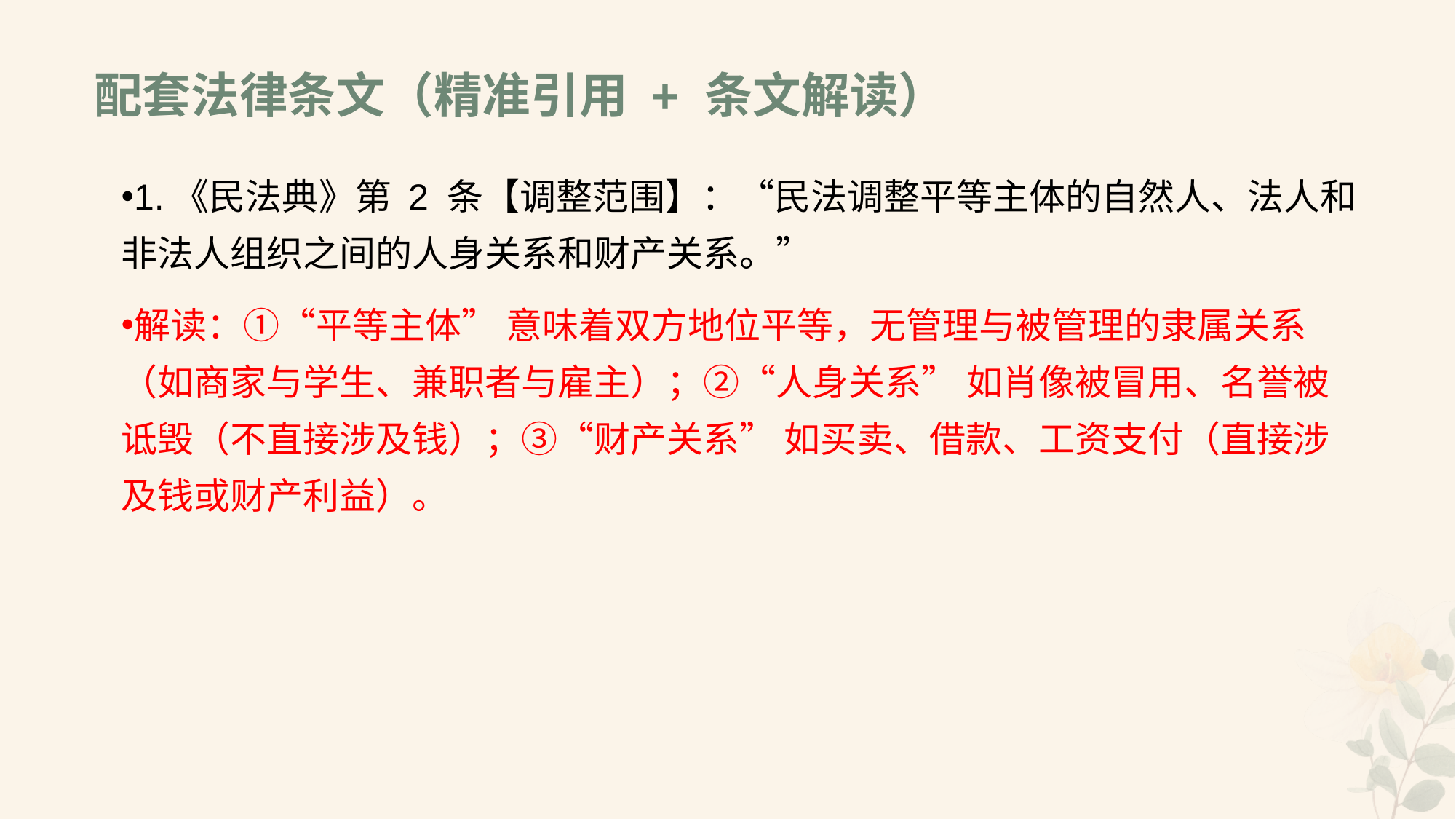

# 配套法律条文（精准引用 + 条文解读）
1.《民法典》第 2 条【调整范围】：“民法调整平等主体的自然人、法人和非法人组织之间的人身关系和财产关系。”
解读：①“平等主体” 意味着双方地位平等，无管理与被管理的隶属关系（如商家与学生、兼职者与雇主）；②“人身关系” 如肖像被冒用、名誉被诋毁（不直接涉及钱）；③“财产关系” 如买卖、借款、工资支付（直接涉及钱或财产利益）。